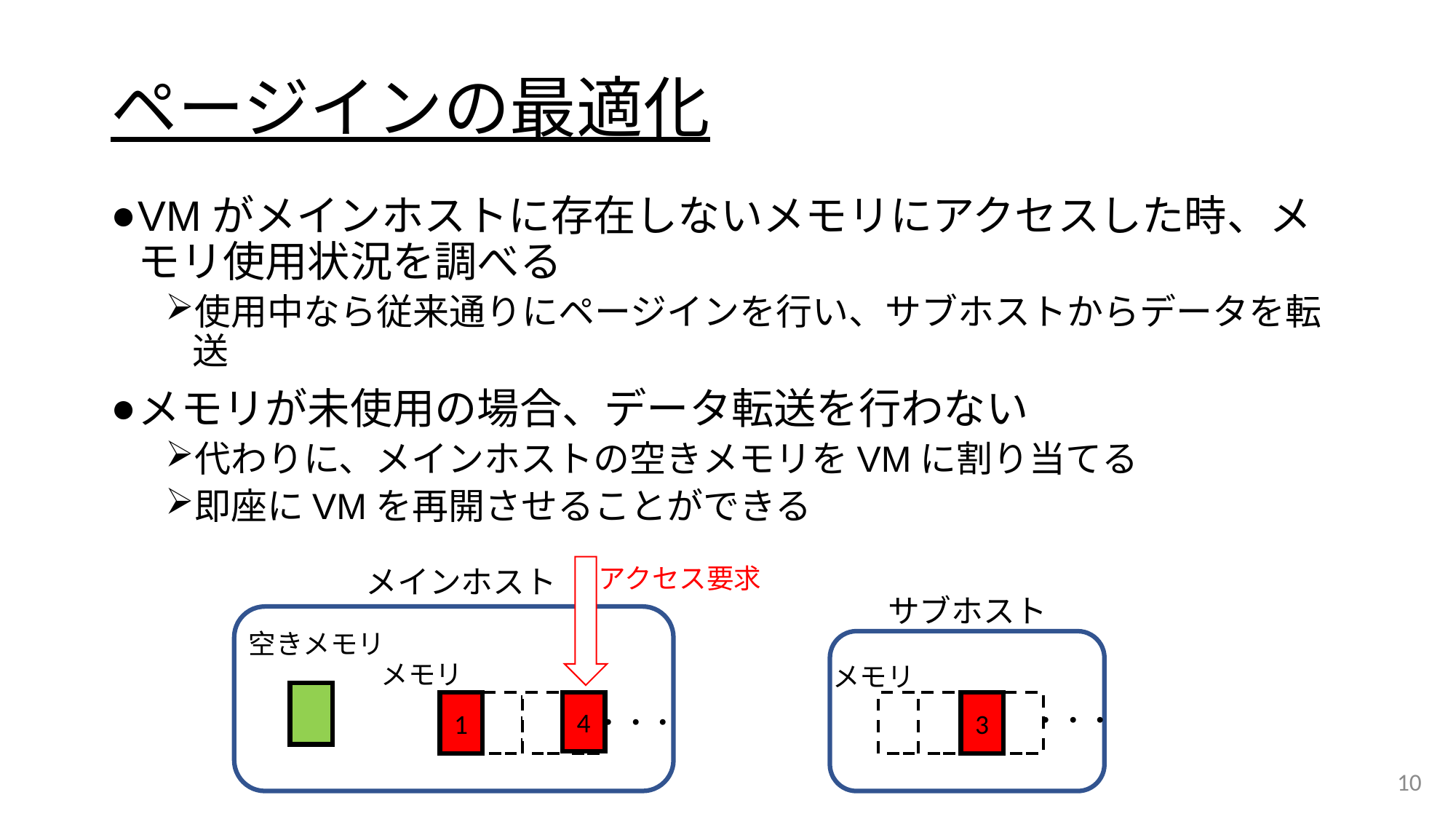

# ページインの最適化
VMがメインホストに存在しないメモリにアクセスした時、メモリ使用状況を調べる
使用中なら従来通りにページインを行い、サブホストからデータを転送
メモリが未使用の場合、データ転送を行わない
代わりに、メインホストの空きメモリをVMに割り当てる
即座にVMを再開させることができる
アクセス要求
メインホスト

サブホスト

空きメモリ
メモリ
メモリ

4
1

3

・・・
・・・
10